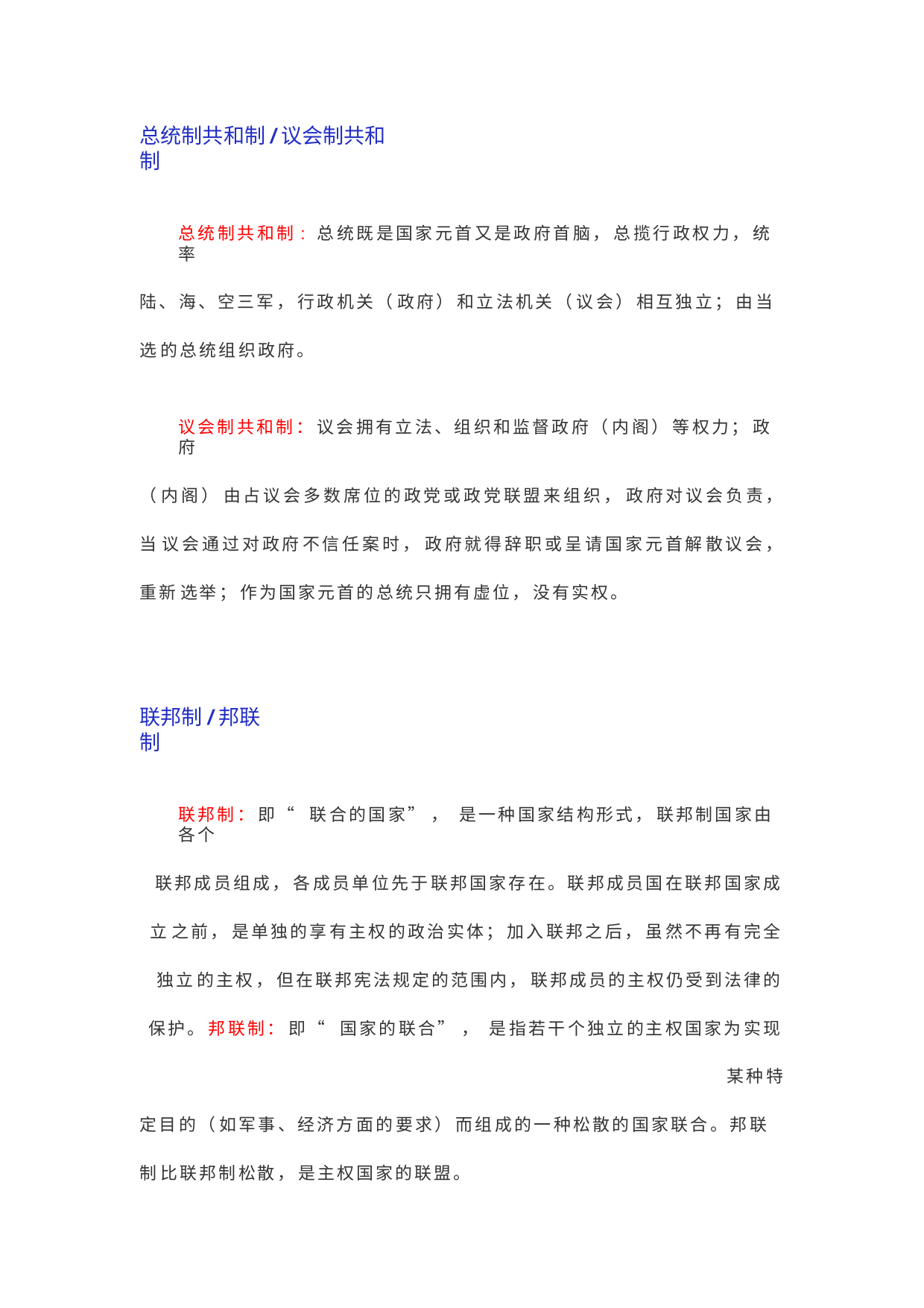

总统制共和制/议会制共和制
总统制共和制: 总统既是国家元首又是政府首脑， 总揽行政权力， 统率
陆、海、空三军， 行政机关（ 政府） 和立法机关（ 议会） 相互独立； 由当选 的总统组织政府。
议会制共和制： 议会拥有立法、组织和监督政府（ 内阁） 等权力； 政府
（ 内阁） 由占议会多数席位的政党或政党联盟来组织， 政府对议会负责， 当 议会通过对政府不信任案时， 政府就得辞职或呈请国家元首解散议会， 重新 选举； 作为国家元首的总统只拥有虚位， 没有实权。
联邦制/邦联制
联邦制： 即“ 联合的国家”， 是一种国家结构形式， 联邦制国家由各个
联邦成员组成， 各成员单位先于联邦国家存在。联邦成员国在联邦国家成立 之前， 是单独的享有主权的政治实体； 加入联邦之后， 虽然不再有完全独立 的主权， 但在联邦宪法规定的范围内， 联邦成员的主权仍受到法律的保护。 邦联制： 即“ 国家的联合”， 是指若干个独立的主权国家为实现某种特
定目的（ 如军事、经济方面的要求） 而组成的一种松散的国家联合。邦联制 比联邦制松散， 是主权国家的联盟。